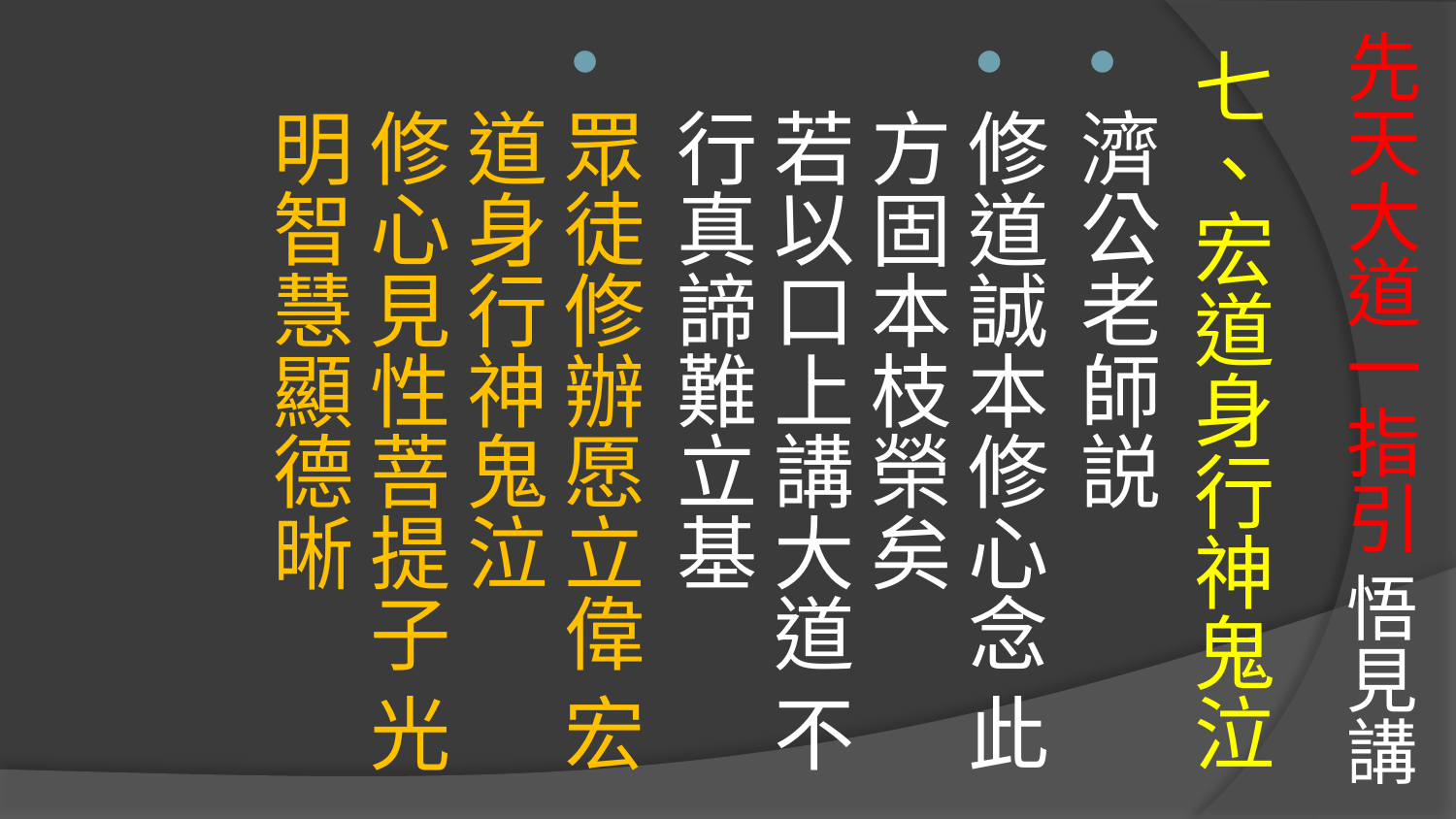

# 先天大道一指引 悟見講
七、宏道身行神鬼泣
濟公老師説
修道誠本修心念 此方固本枝榮矣
若以口上講大道 不行真諦難立基
眾徒修辦愿立偉 宏道身行神鬼泣
修心見性菩提子 光明智慧顯德晰